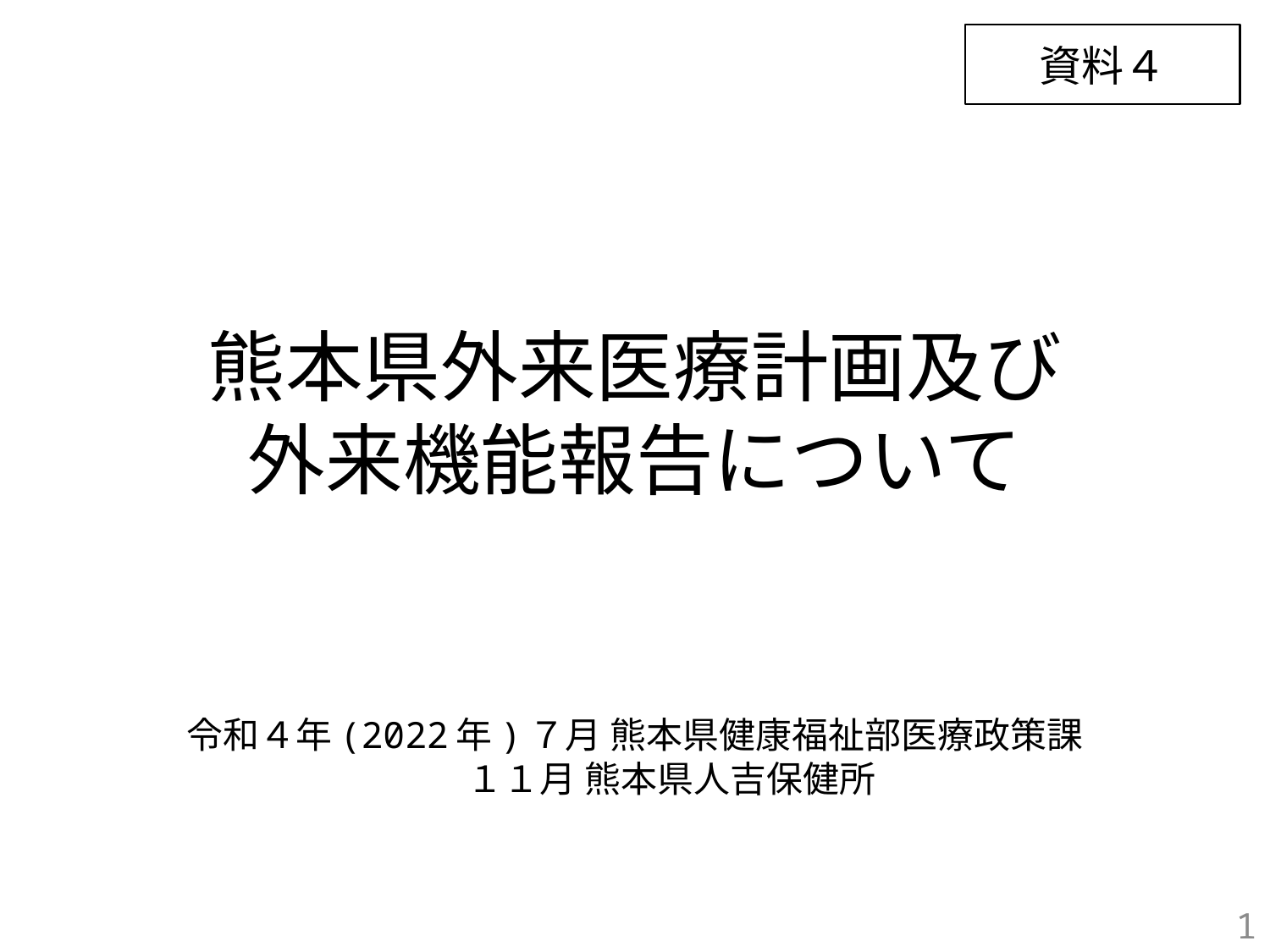

資料４
# 熊本県外来医療計画及び 外来機能報告について
令和４年(2022年)７月 熊本県健康福祉部医療政策課
　　１１月 熊本県人吉保健所
1